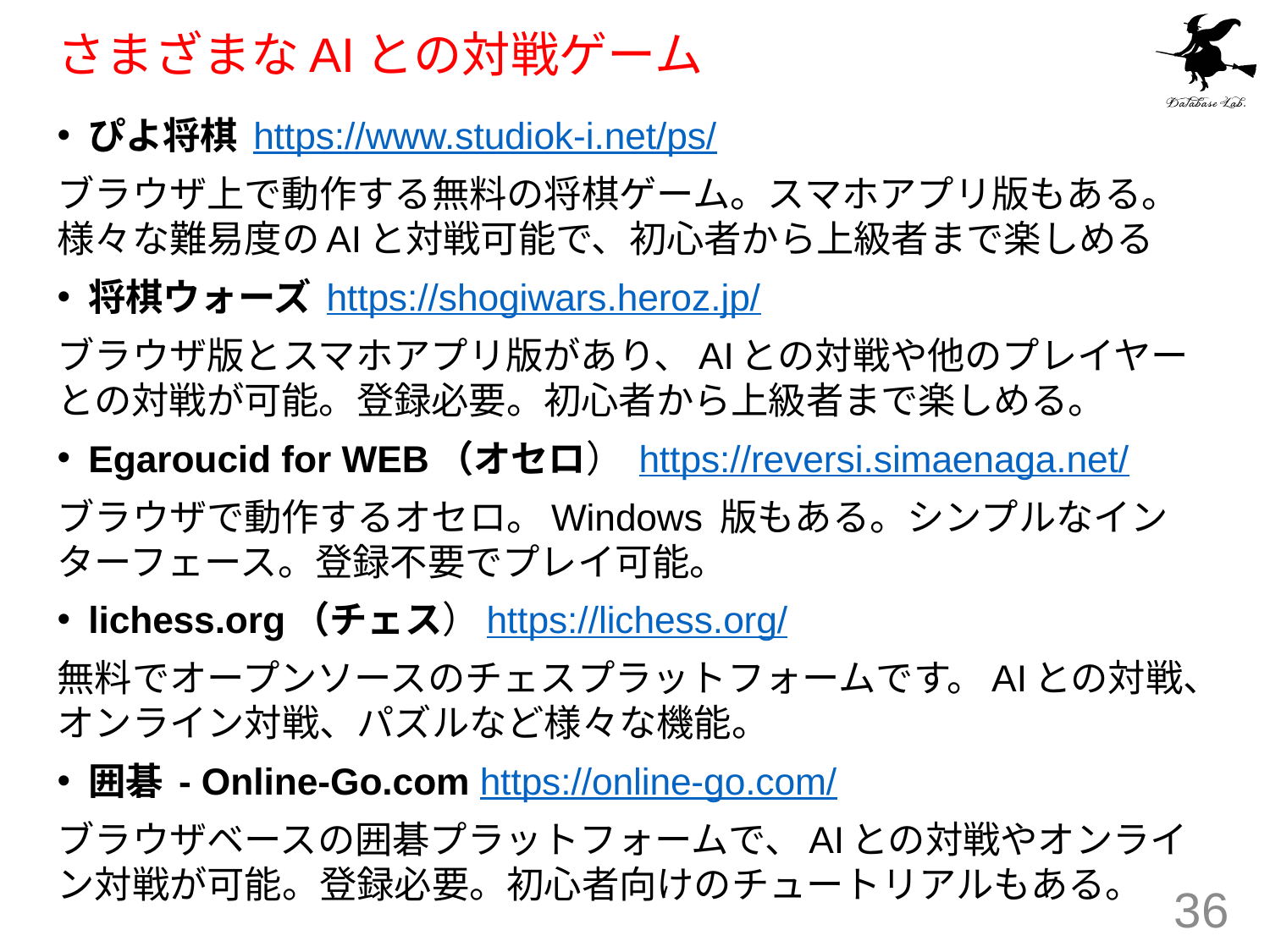

# さまざまなAIとの対戦ゲーム
ぴよ将棋 https://www.studiok-i.net/ps/
ブラウザ上で動作する無料の将棋ゲーム。スマホアプリ版もある。様々な難易度のAIと対戦可能で、初心者から上級者まで楽しめる
将棋ウォーズ https://shogiwars.heroz.jp/
ブラウザ版とスマホアプリ版があり、AIとの対戦や他のプレイヤーとの対戦が可能。登録必要。初心者から上級者まで楽しめる。
Egaroucid for WEB（オセロ） https://reversi.simaenaga.net/
ブラウザで動作するオセロ。Windows 版もある。シンプルなインターフェース。登録不要でプレイ可能。
lichess.org（チェス）https://lichess.org/
無料でオープンソースのチェスプラットフォームです。AIとの対戦、オンライン対戦、パズルなど様々な機能。
囲碁 - Online-Go.com https://online-go.com/
ブラウザベースの囲碁プラットフォームで、AIとの対戦やオンライン対戦が可能。登録必要。初心者向けのチュートリアルもある。

36